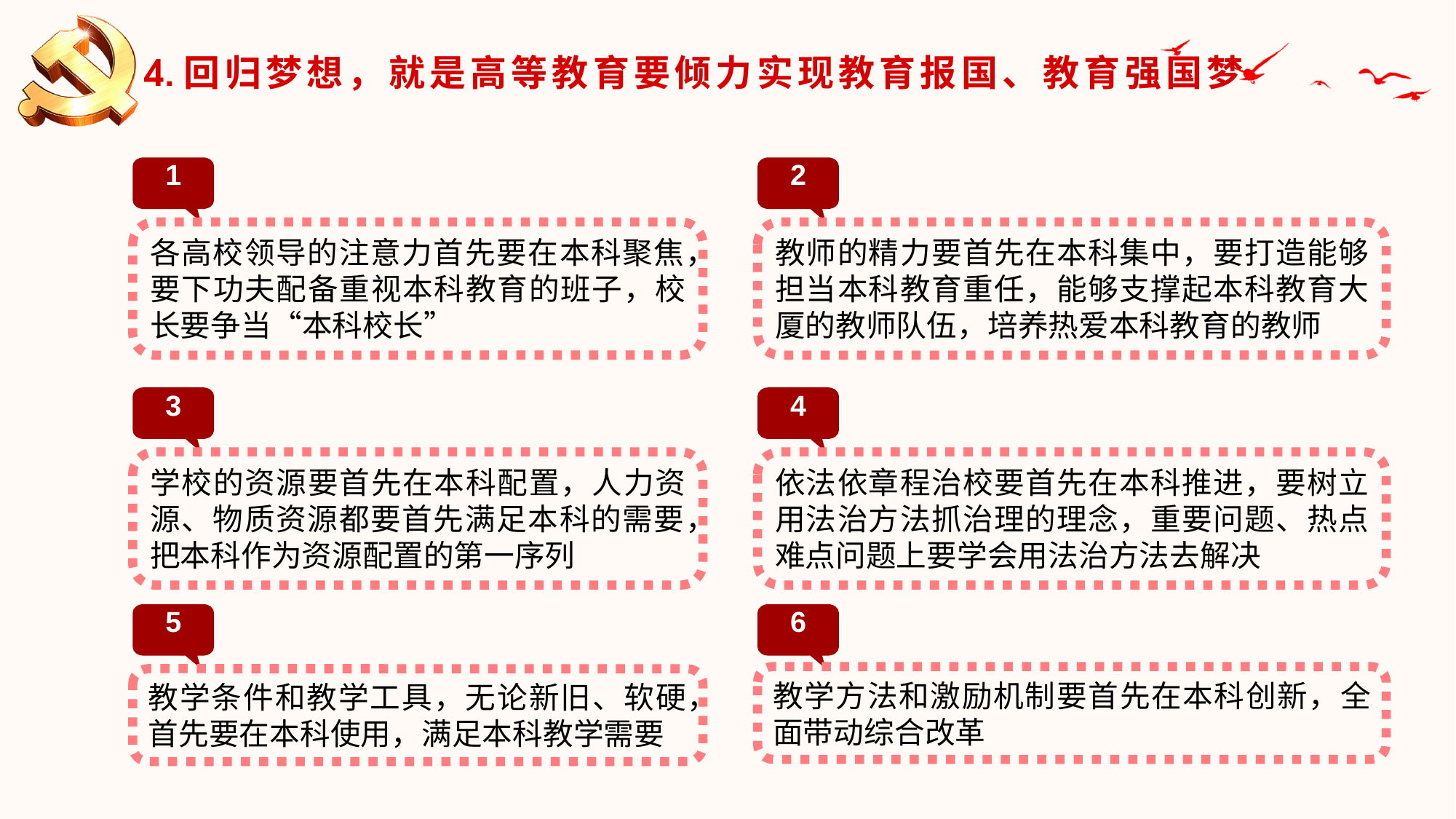

# 4.回归梦想，就是高等教育要倾力实现教育报国、教育强国梦
2
1
各高校领导的注意力首先要在本科聚焦，要下功夫配备重视本科教育的班子，校长要争当“本科校长”
教师的精力要首先在本科集中，要打造能够担当本科教育重任，能够支撑起本科教育大厦的教师队伍，培养热爱本科教育的教师
3
4
学校的资源要首先在本科配置，人力资源、物质资源都要首先满足本科的需要，把本科作为资源配置的第一序列
依法依章程治校要首先在本科推进，要树立用法治方法抓治理的理念，重要问题、热点难点问题上要学会用法治方法去解决
6
5
教学方法和激励机制要首先在本科创新，全面带动综合改革
教学条件和教学工具，无论新旧、软硬，首先要在本科使用，满足本科教学需要